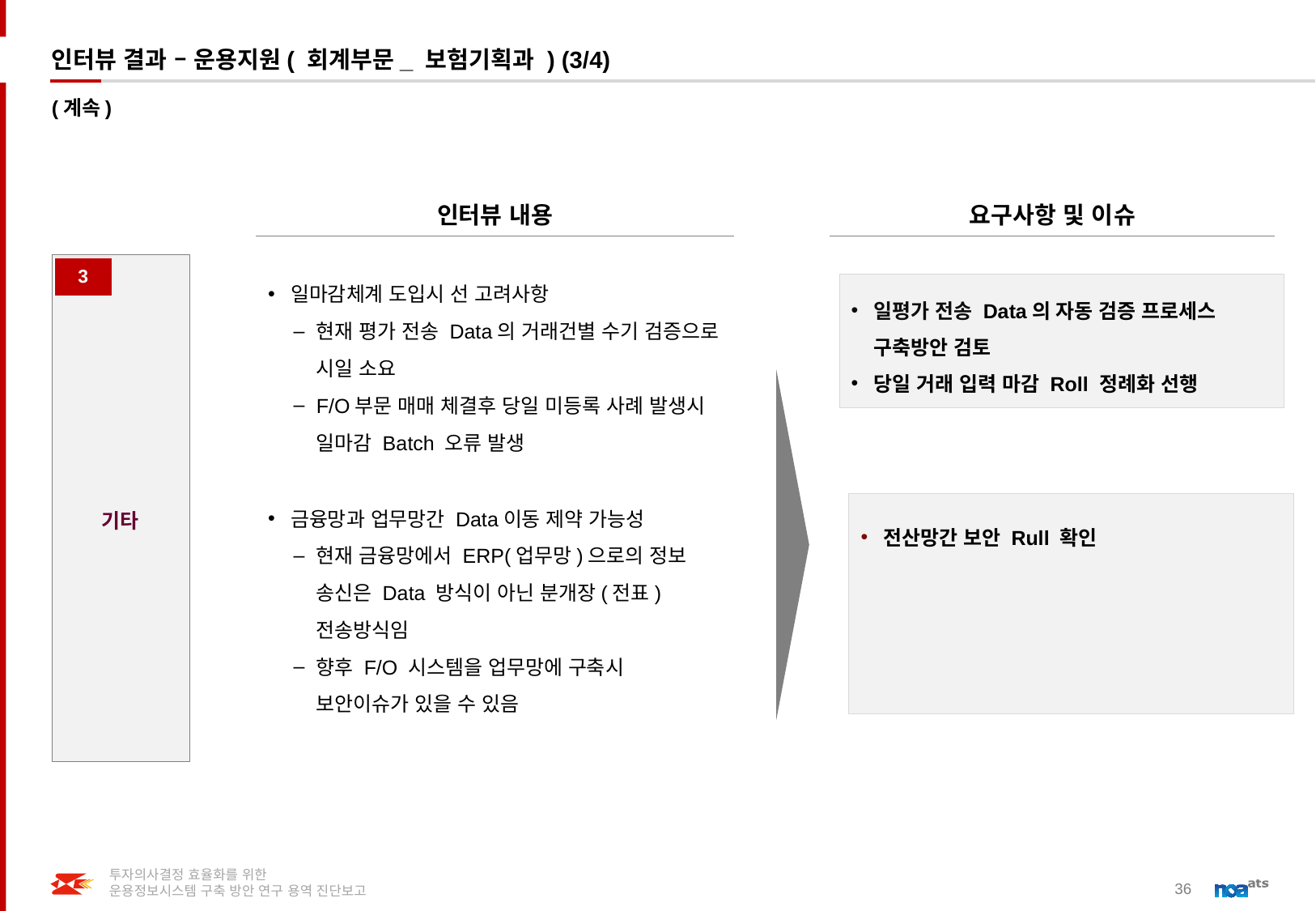

# 인터뷰 결과 – 운용지원( 회계부문_ 보험기획과 ) (3/4)
(계속)
인터뷰 내용
요구사항 및 이슈

기타
3
일마감체계 도입시 선 고려사항
현재 평가 전송 Data의 거래건별 수기 검증으로 시일 소요
F/O부문 매매 체결후 당일 미등록 사례 발생시 일마감 Batch 오류 발생

금융망과 업무망간 Data이동 제약 가능성
현재 금융망에서 ERP(업무망)으로의 정보 송신은 Data 방식이 아닌 분개장(전표) 전송방식임
향후 F/O 시스템을 업무망에 구축시 보안이슈가 있을 수 있음
일평가 전송 Data의 자동 검증 프로세스 구축방안 검토
당일 거래 입력 마감 Roll 정례화 선행
전산망간 보안 Rull 확인